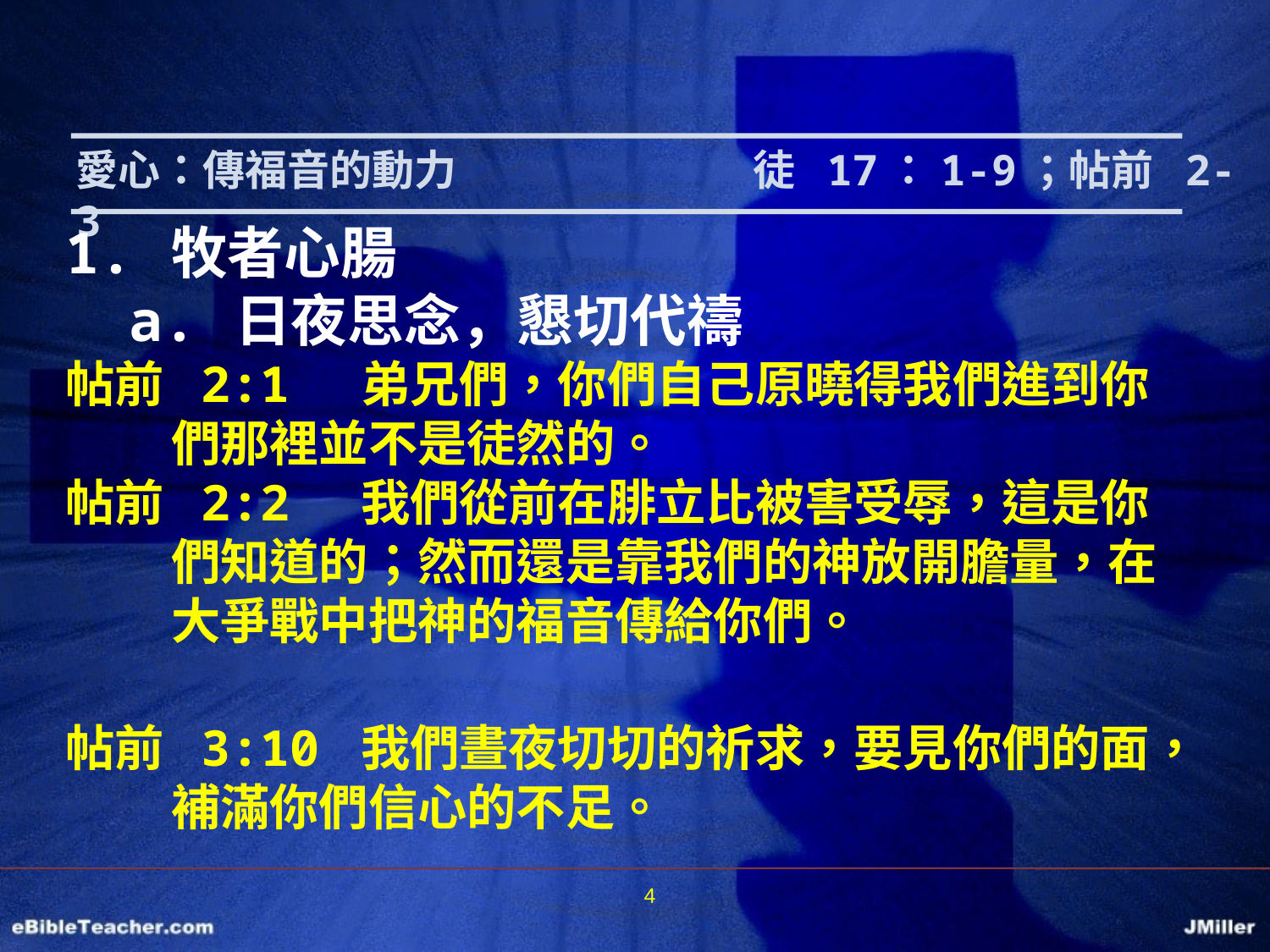

愛心：傳福音的動力		  徒 17：1-9；帖前 2-3
1.	牧者心腸
a.	日夜思念，懇切代禱
帖前 2:1  弟兄們，你們自己原曉得我們進到你們那裡並不是徒然的。
帖前 2:2  我們從前在腓立比被害受辱，這是你們知道的；然而還是靠我們的神放開膽量，在大爭戰中把神的福音傳給你們。

帖前 3:10 我們晝夜切切的祈求，要見你們的面，補滿你們信心的不足。